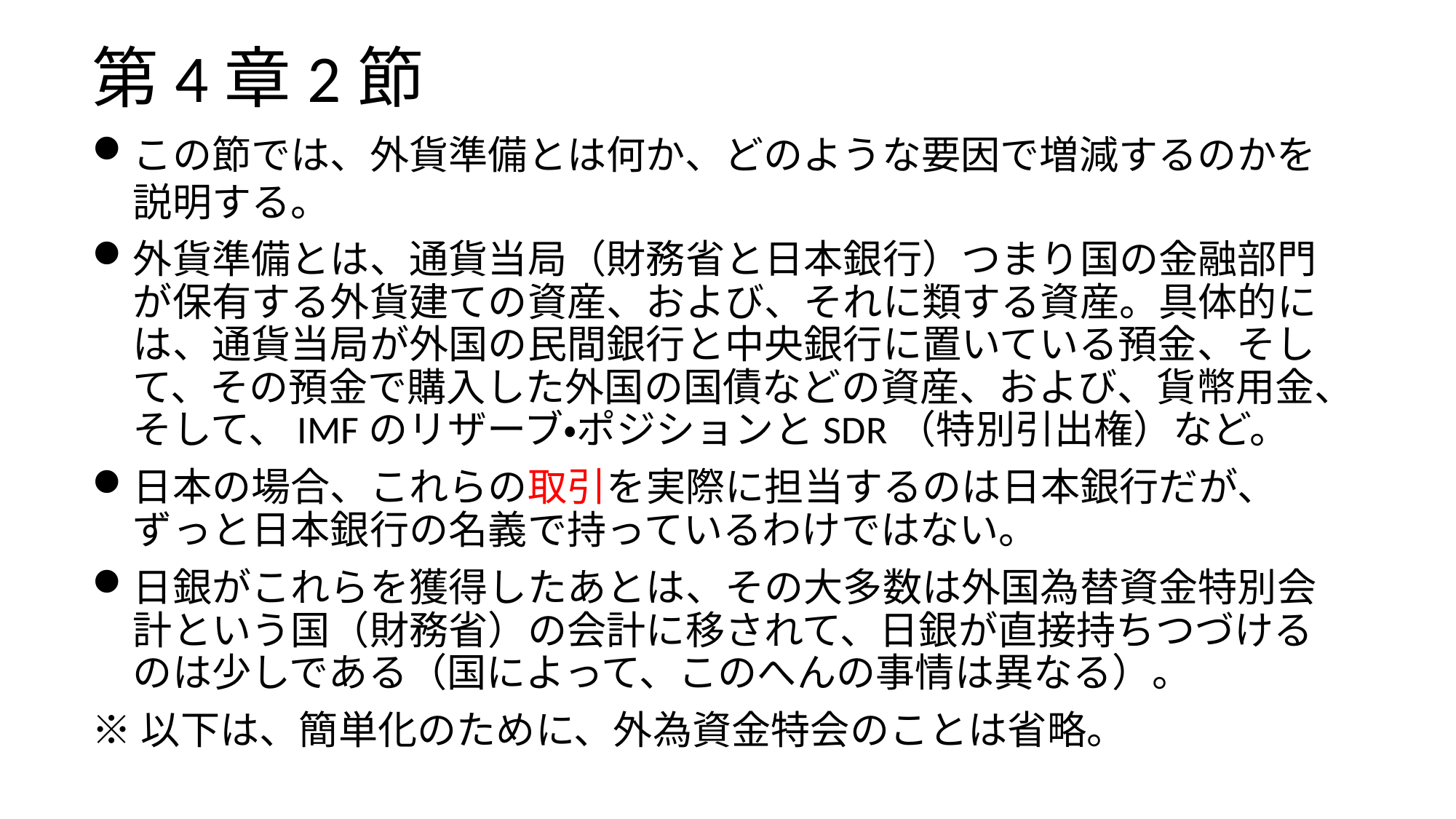

# 第4章2節
この節では、外貨準備とは何か、どのような要因で増減するのかを説明する。
外貨準備とは、通貨当局（財務省と日本銀行）つまり国の金融部門が保有する外貨建ての資産、および、それに類する資産。具体的には、通貨当局が外国の民間銀行と中央銀行に置いている預金、そして、その預金で購入した外国の国債などの資産、および、貨幣用金、そして、IMFのリザーブ・ポジションとSDR（特別引出権）など。
日本の場合、これらの取引を実際に担当するのは日本銀行だが、ずっと日本銀行の名義で持っているわけではない。
日銀がこれらを獲得したあとは、その大多数は外国為替資金特別会計という国（財務省）の会計に移されて、日銀が直接持ちつづけるのは少しである（国によって、このへんの事情は異なる）。
※以下は、簡単化のために、外為資金特会のことは省略。